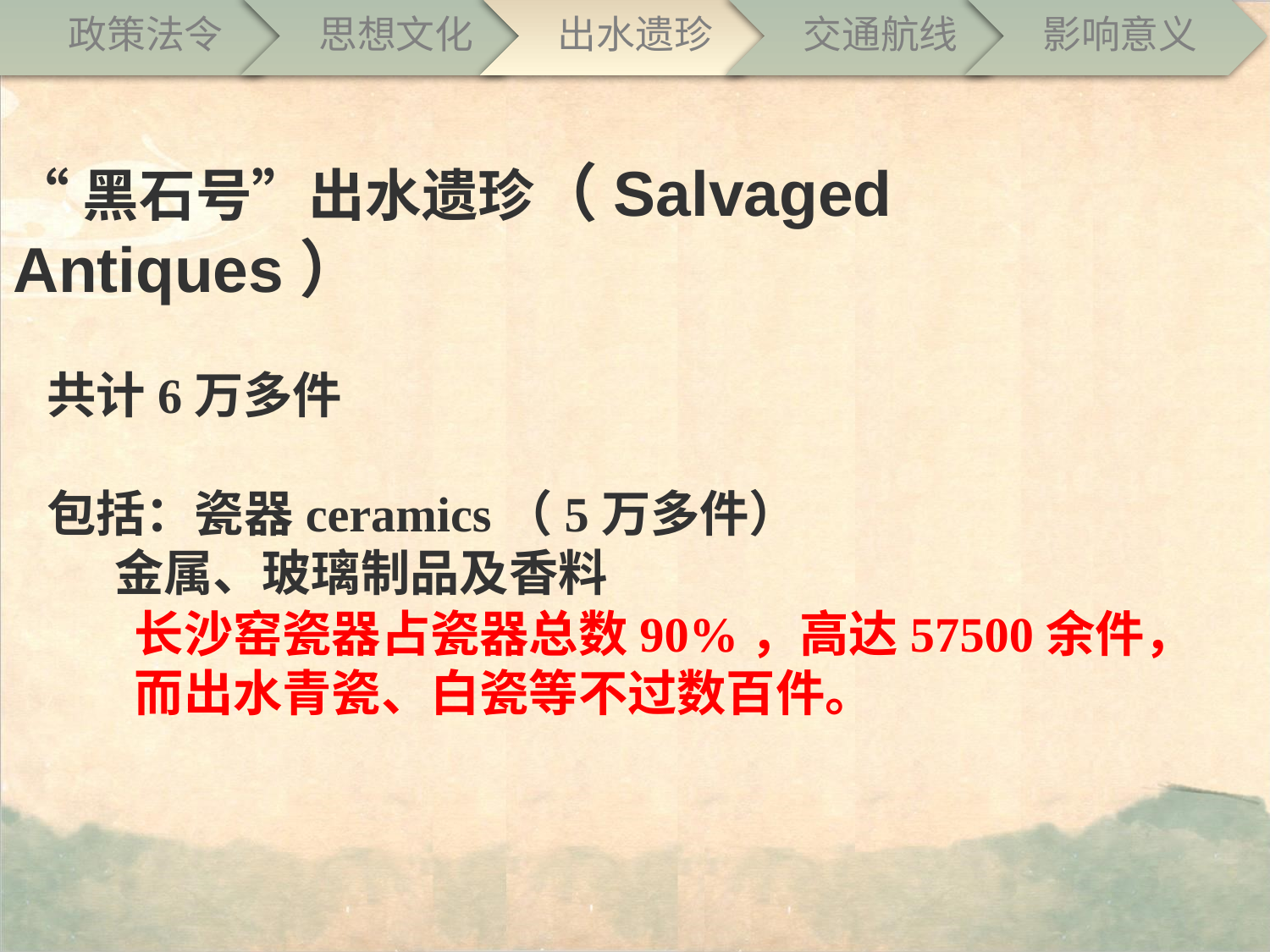

政策法令
思想文化
出水遗珍
交通航线
影响意义
“黑石号”出水遗珍（Salvaged Antiques）

  共计6万多件

  包括：瓷器ceramics（5万多件）
        金属、玻璃制品及香料

长沙窑瓷器占瓷器总数90%，高达57500余件，而出水青瓷、白瓷等不过数百件。